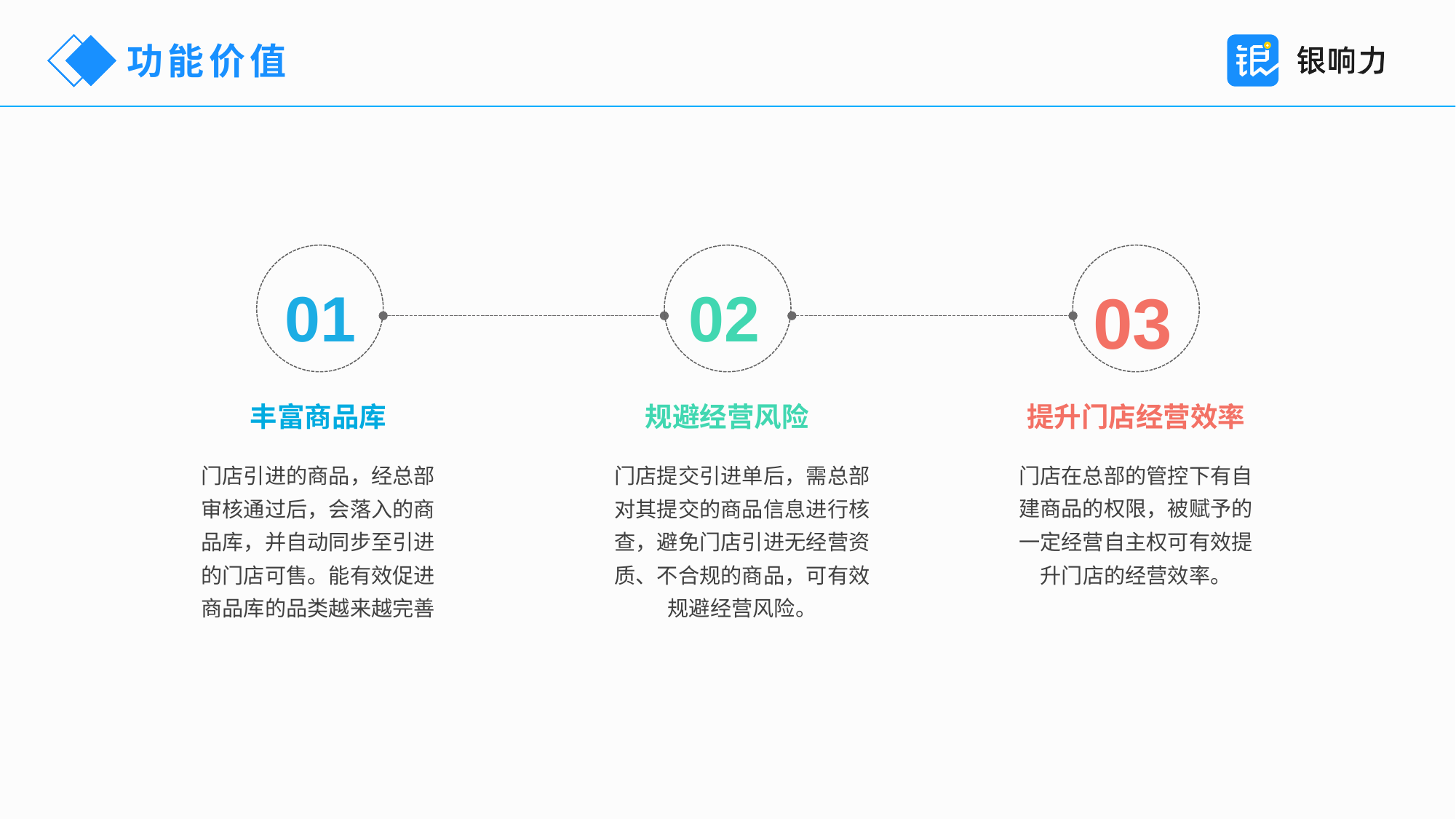

功能价值

01
02
03
规避经营风险
丰富商品库
提升门店经营效率
门店引进的商品，经总部审核通过后，会落入的商品库，并自动同步至引进的门店可售。能有效促进商品库的品类越来越完善
门店提交引进单后，需总部对其提交的商品信息进行核查，避免门店引进无经营资质、不合规的商品，可有效规避经营风险。
门店在总部的管控下有自建商品的权限，被赋予的一定经营自主权可有效提升门店的经营效率。